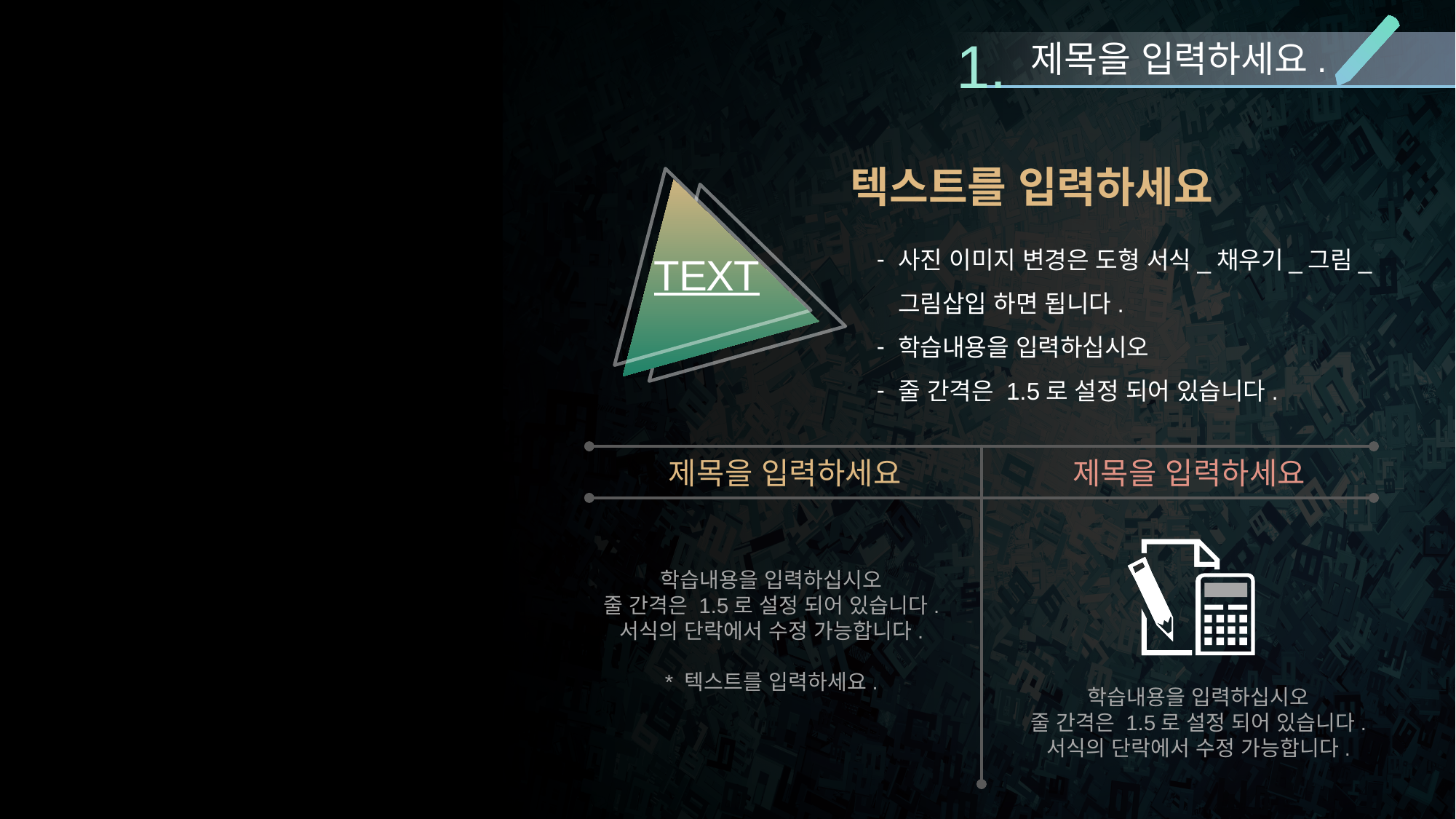

1.
제목을 입력하세요.

텍스트를 입력하세요

TEXT
사진 이미지 변경은 도형 서식_채우기_그림_ 그림삽입 하면 됩니다.
학습내용을 입력하십시오
줄 간격은 1.5로 설정 되어 있습니다.
제목을 입력하세요
제목을 입력하세요

학습내용을 입력하십시오
줄 간격은 1.5로 설정 되어 있습니다.
서식의 단락에서 수정 가능합니다.

* 텍스트를 입력하세요.
학습내용을 입력하십시오
줄 간격은 1.5로 설정 되어 있습니다.
서식의 단락에서 수정 가능합니다.